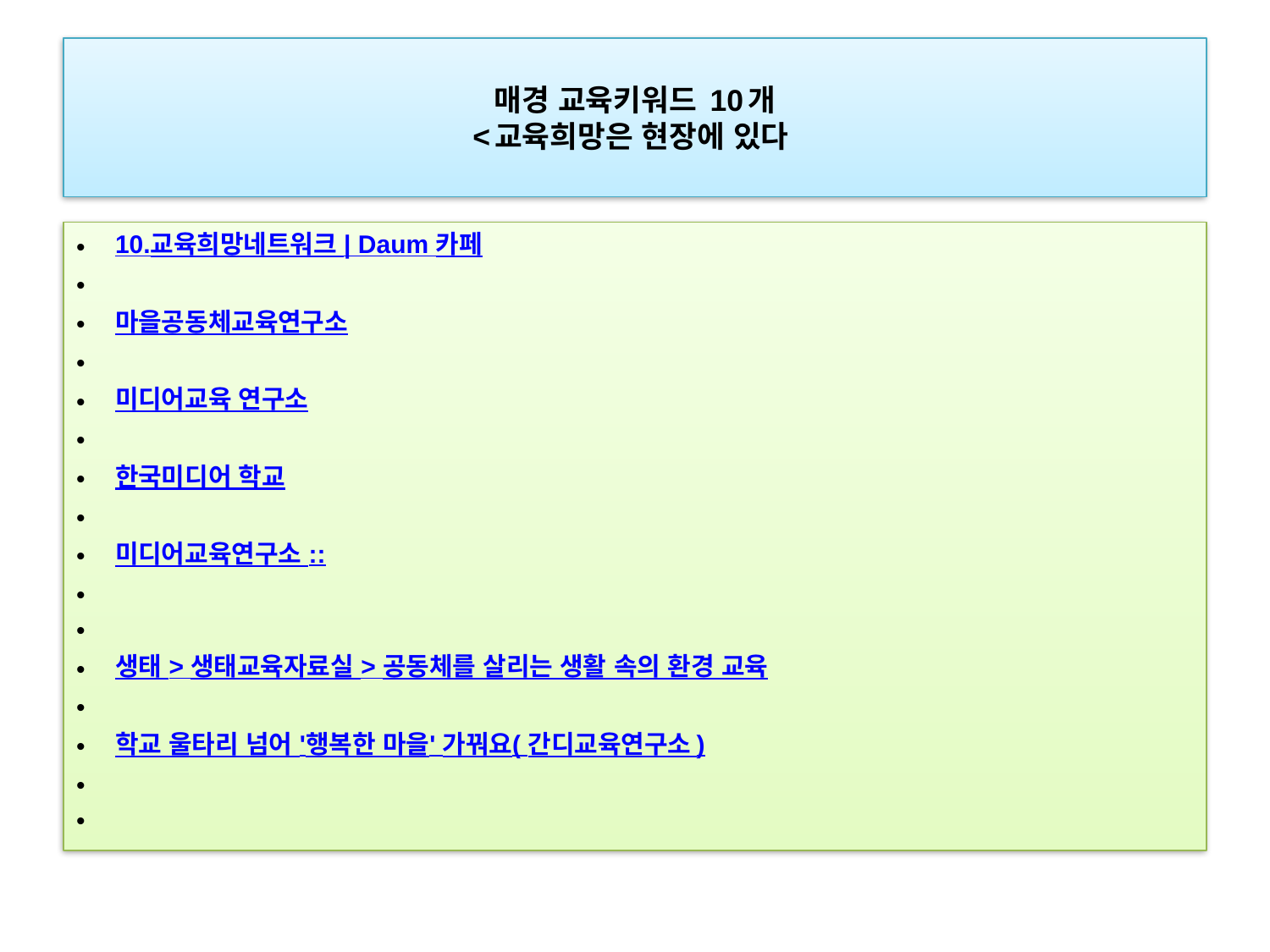

# 매경 교육키워드 10개 <교육희망은 현장에 있다
10.교육희망네트워크 | Daum 카페

마을공동체교육연구소

미디어교육 연구소

한국미디어 학교

미디어교육연구소 ::

생태 > 생태교육자료실 > 공동체를 살리는 생활 속의 환경 교육

학교 울타리 넘어 '행복한 마을' 가꿔요( 간디교육연구소 )